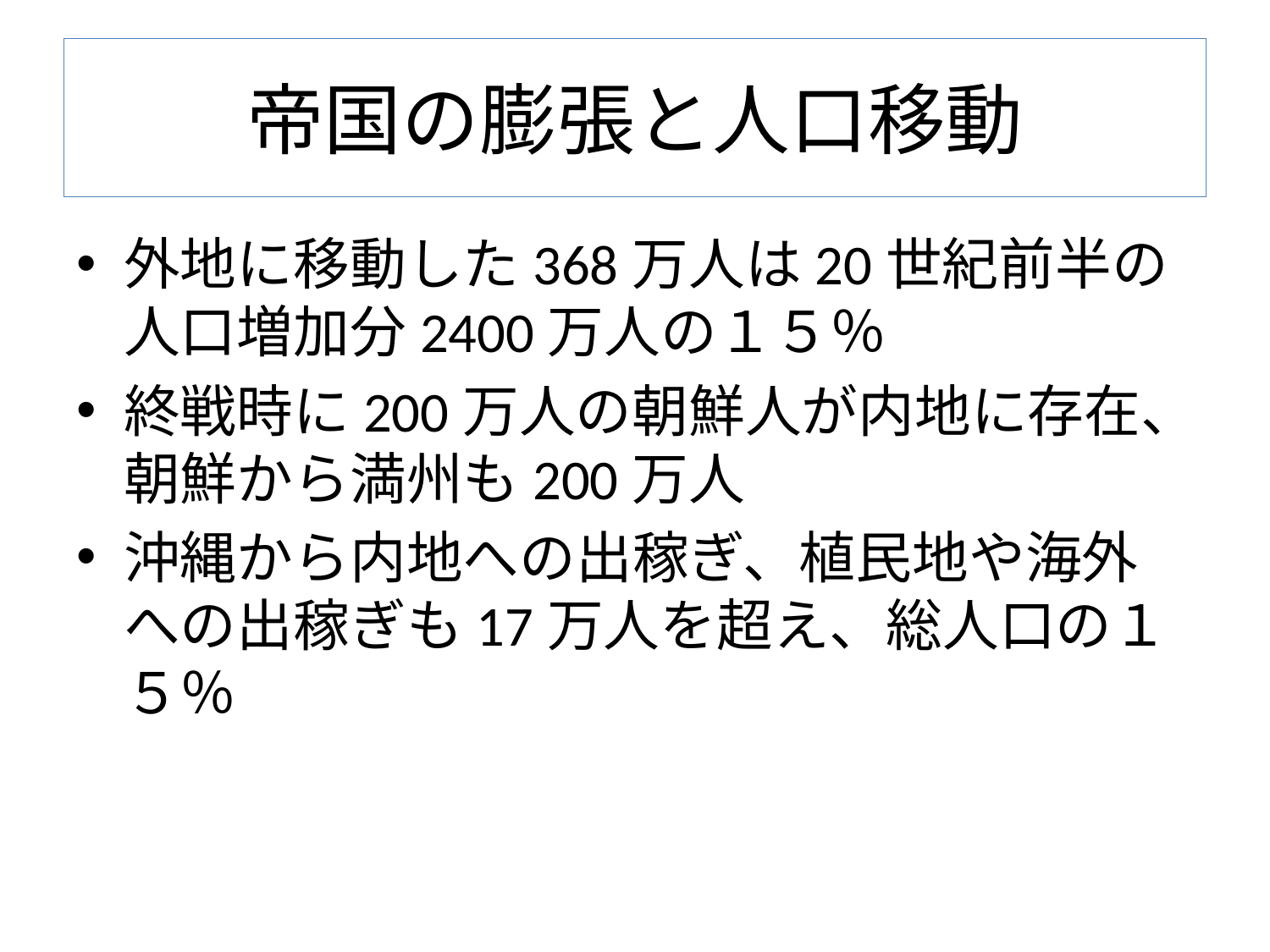

# 帝国の膨張と人口移動
外地に移動した368万人は20世紀前半の人口増加分2400万人の１５％
終戦時に200万人の朝鮮人が内地に存在、朝鮮から満州も200万人
沖縄から内地への出稼ぎ、植民地や海外への出稼ぎも17万人を超え、総人口の１５％